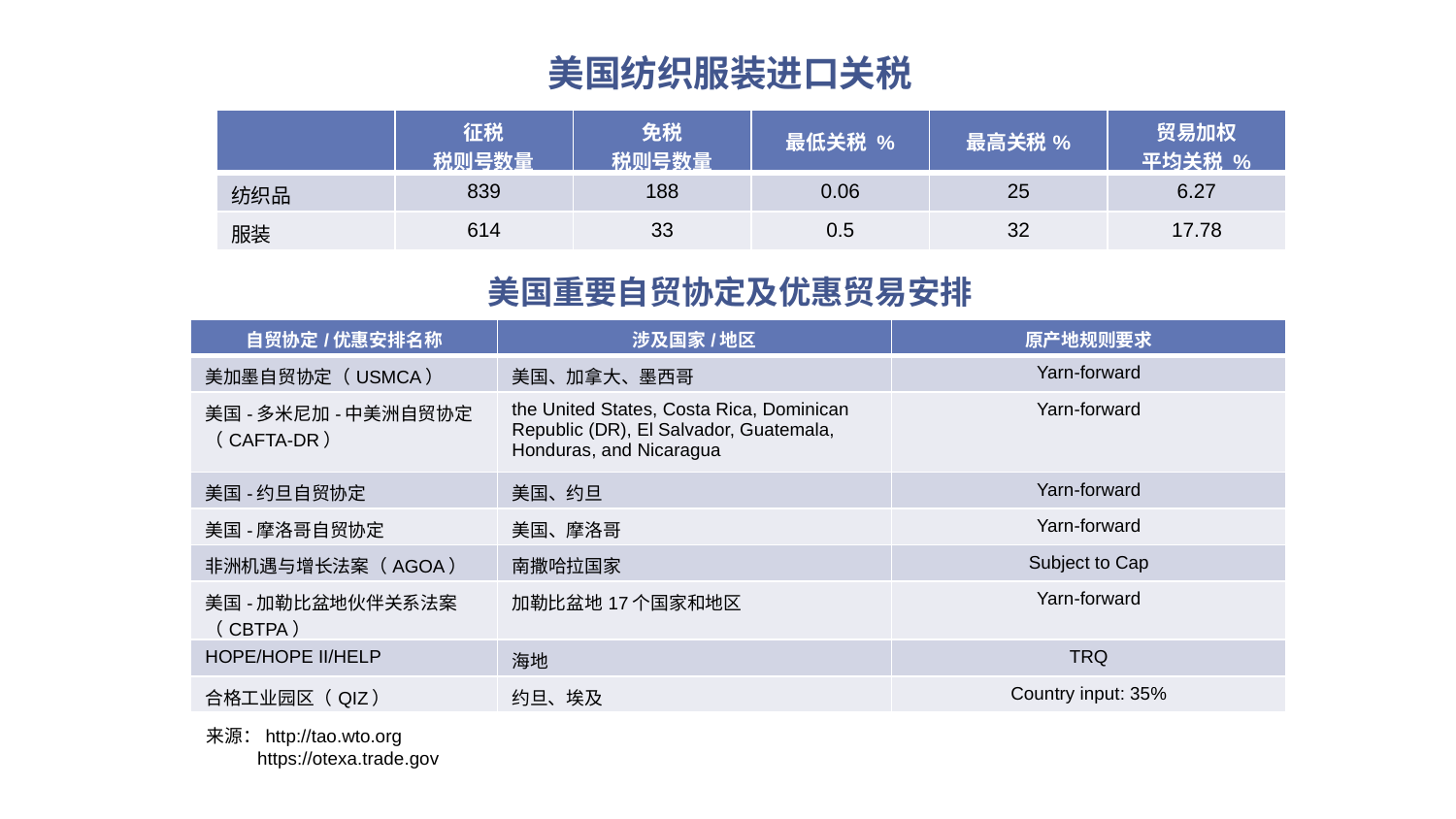

美国纺织服装进口关税
|  | 征税 税则号数量 | 免税 税则号数量 | 最低关税 % | 最高关税% | 贸易加权 平均关税 % |
| --- | --- | --- | --- | --- | --- |
| 纺织品 | 839 | 188 | 0.06 | 25 | 6.27 |
| 服装 | 614 | 33 | 0.5 | 32 | 17.78 |
美国重要自贸协定及优惠贸易安排

| 自贸协定/优惠安排名称 | 涉及国家/地区 | 原产地规则要求 |
| --- | --- | --- |
| 美加墨自贸协定（USMCA） | 美国、加拿大、墨西哥 | Yarn-forward |
| 美国-多米尼加-中美洲自贸协定（CAFTA-DR） | the United States, Costa Rica, Dominican Republic (DR), El Salvador, Guatemala, Honduras, and Nicaragua | Yarn-forward |
| 美国-约旦自贸协定 | 美国、约旦 | Yarn-forward |
| 美国-摩洛哥自贸协定 | 美国、摩洛哥 | Yarn-forward |
| 非洲机遇与增长法案（AGOA） | 南撒哈拉国家 | Subject to Cap |
| 美国-加勒比盆地伙伴关系法案（CBTPA） | 加勒比盆地17个国家和地区 | Yarn-forward |
| HOPE/HOPE II/HELP | 海地 | TRQ |
| 合格工业园区（QIZ） | 约旦、埃及 | Country input: 35% |
来源：http://tao.wto.org
          https://otexa.trade.gov